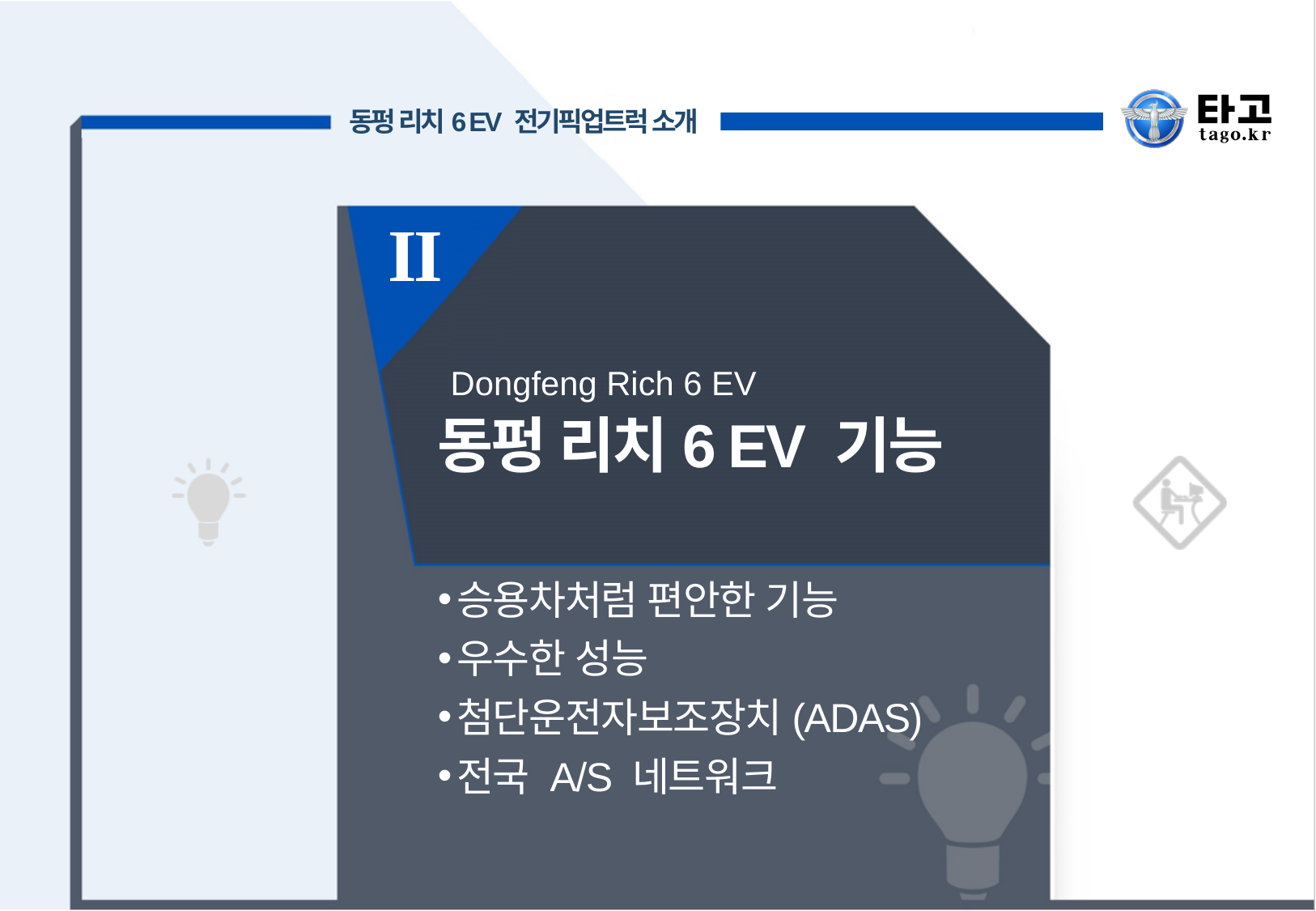

II
Dongfeng Rich 6 EV
동펑 리치6 EV 기능
승용차처럼 편안한 기능
우수한 성능
첨단운전자보조장치(ADAS)
전국 A/S 네트워크